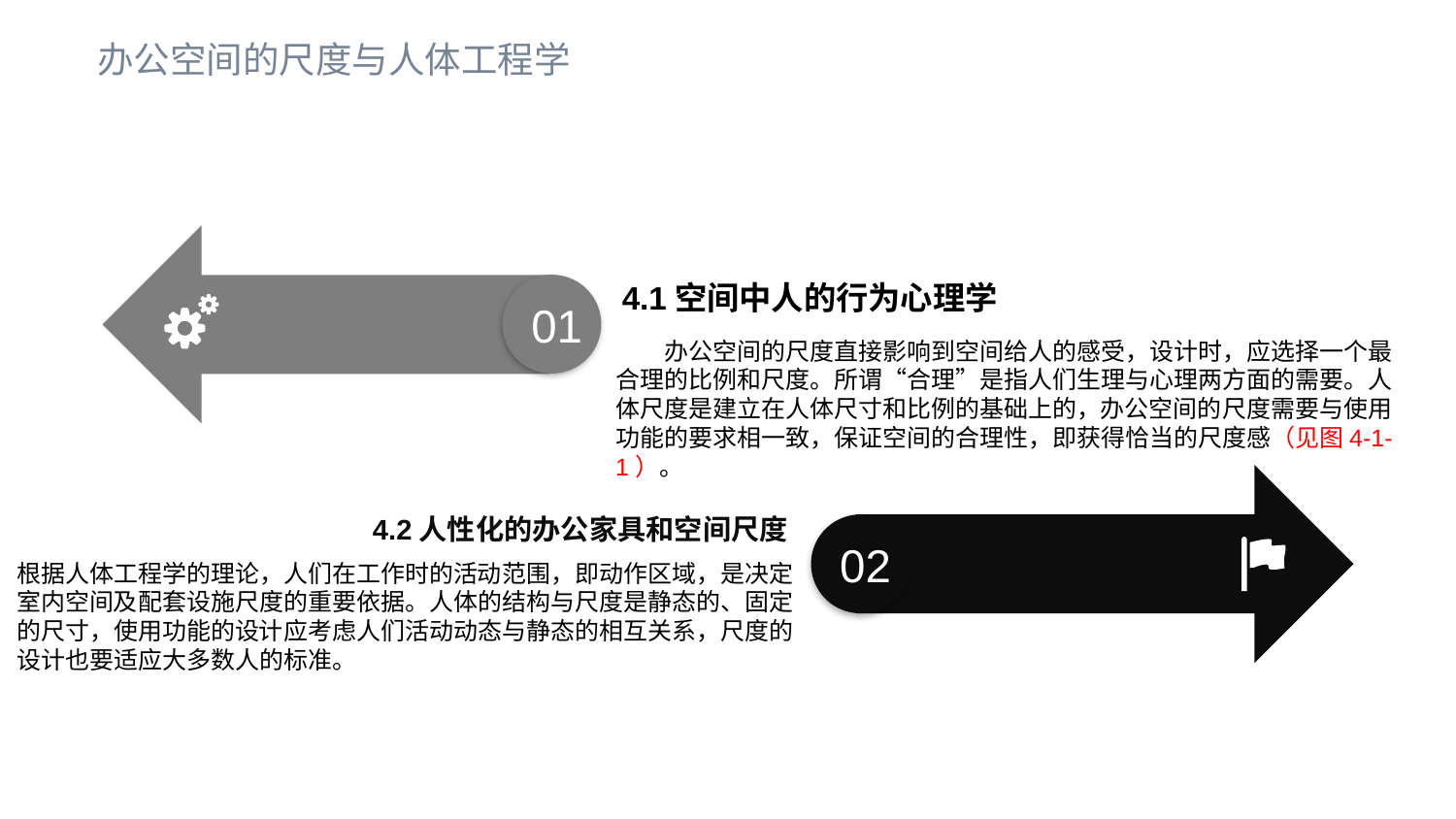

办公空间的尺度与人体工程学

01

4.1空间中人的行为心理学
办公空间的尺度直接影响到空间给人的感受，设计时，应选择一个最合理的比例和尺度。所谓“合理”是指人们生理与心理两方面的需要。人体尺度是建立在人体尺寸和比例的基础上的，办公空间的尺度需要与使用功能的要求相一致，保证空间的合理性，即获得恰当的尺度感（见图4-1-1）。

02
4.2人性化的办公家具和空间尺度

根据人体工程学的理论，人们在工作时的活动范围，即动作区域，是决定室内空间及配套设施尺度的重要依据。人体的结构与尺度是静态的、固定的尺寸，使用功能的设计应考虑人们活动动态与静态的相互关系，尺度的设计也要适应大多数人的标准。